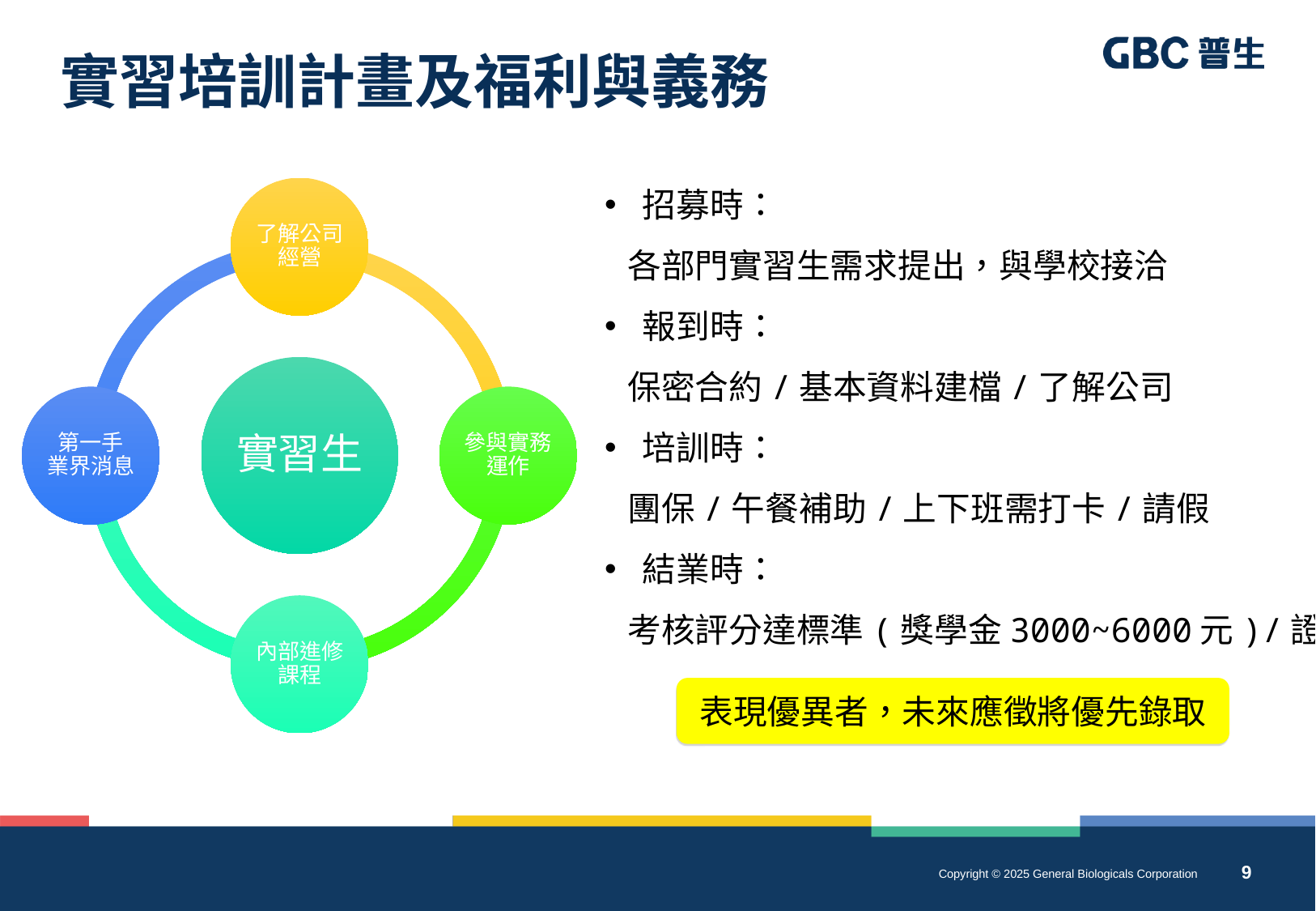

# 實習培訓計畫及福利與義務
招募時：
  各部門實習生需求提出，與學校接洽
報到時：
  保密合約/基本資料建檔/了解公司
培訓時：
  團保/午餐補助/上下班需打卡/請假
結業時：
  考核評分達標準(獎學金3000~6000元)/證書
實習生
了解公司經營
參與實務運作
內部進修課程
第一手
業界消息
表現優異者，未來應徵將優先錄取
9
Copyright © 2025 General Biologicals Corporation